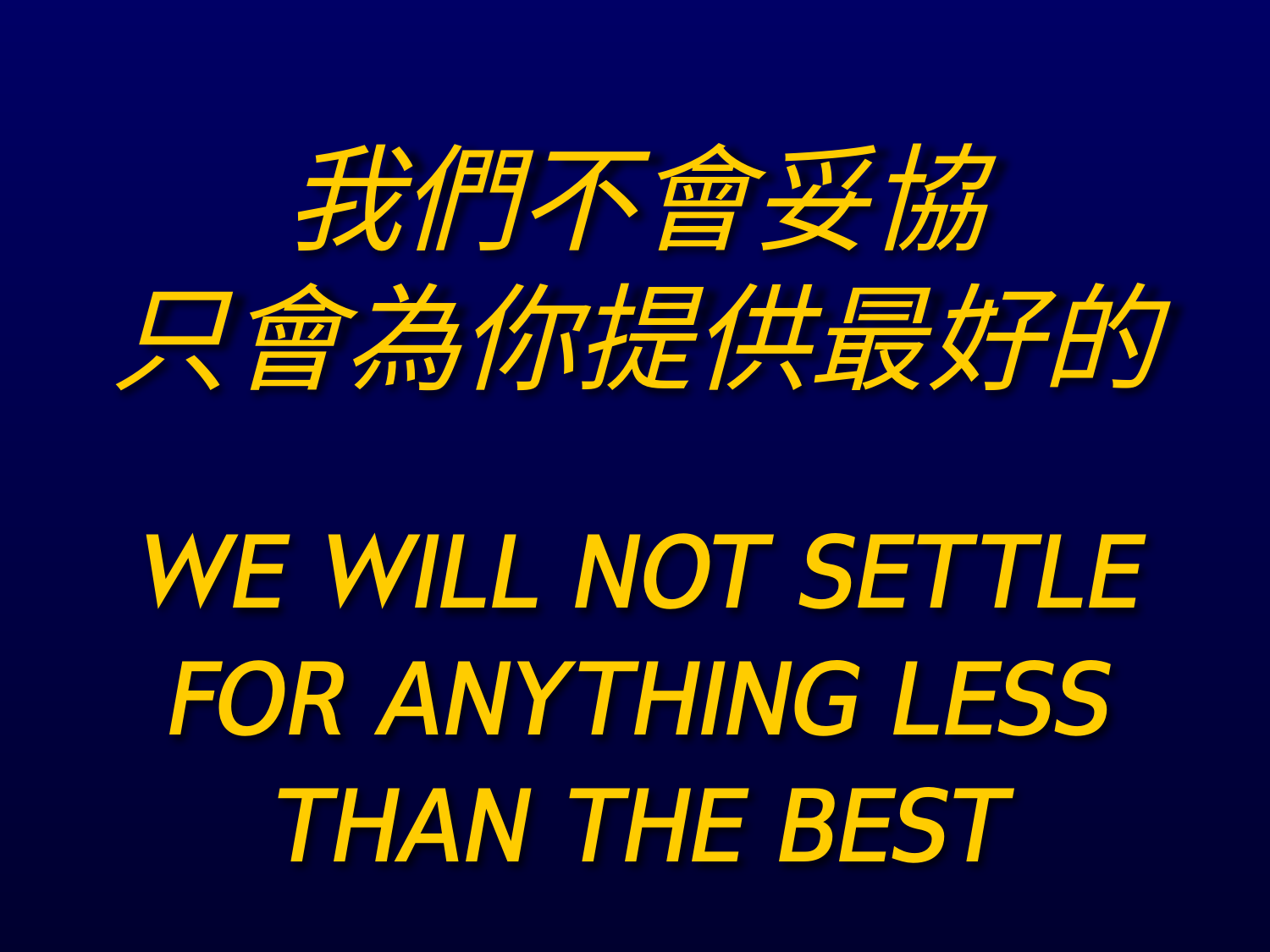

我們不會妥協
只會為你提供最好的
WE WILL NOT SETTLE FOR ANYTHING LESS THAN THE BEST